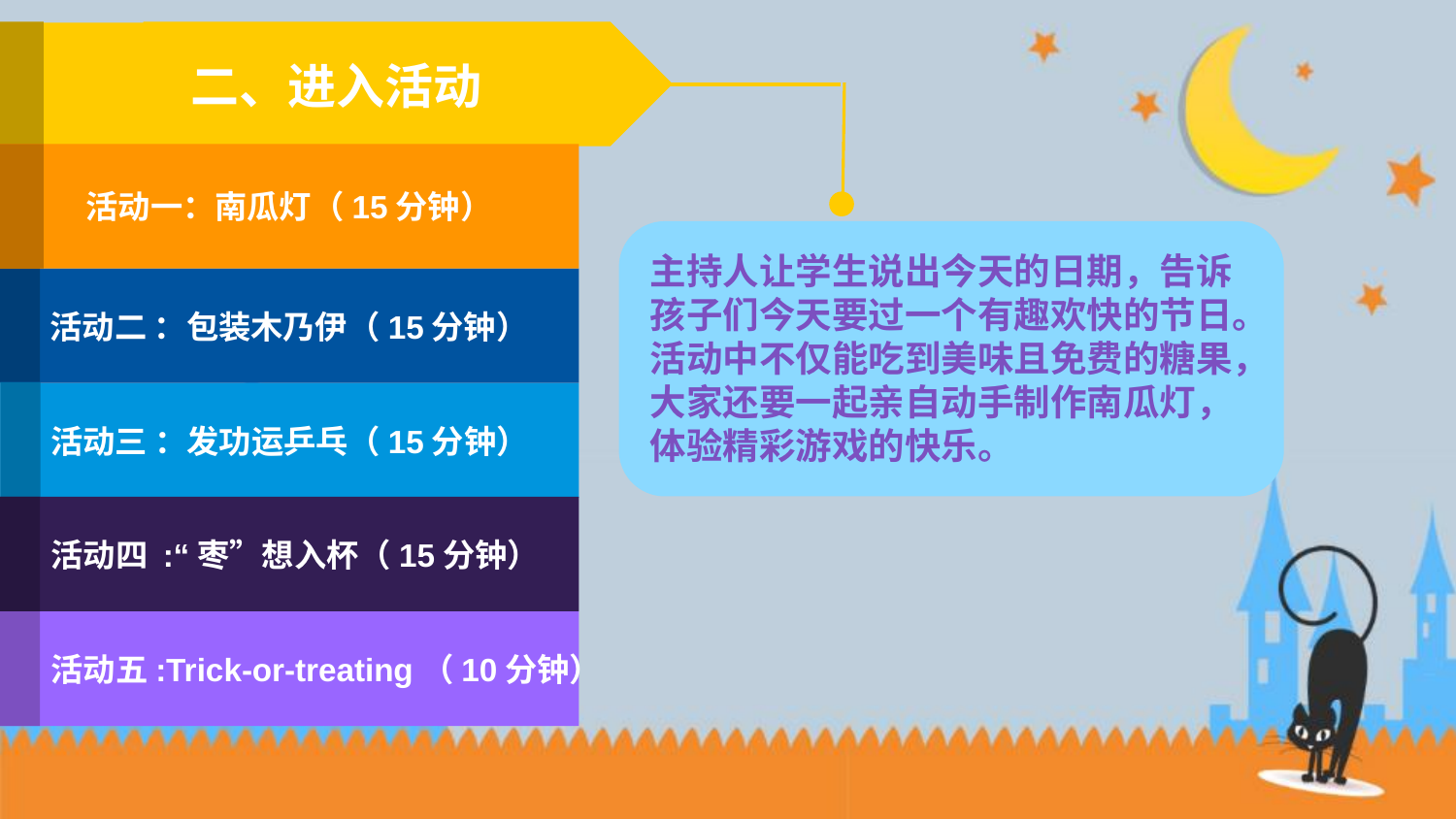

二、进入活动

活动一：南瓜灯（15分钟）

主持人让学生说出今天的日期，告诉孩子们今天要过一个有趣欢快的节日。活动中不仅能吃到美味且免费的糖果，大家还要一起亲自动手制作南瓜灯，体验精彩游戏的快乐。

活动二 ：包装木乃伊（15分钟）

活动三 ：发功运乒乓（15分钟）
    活动四 :“枣”想入杯（15分钟）

    活动五:Trick-or-treating（10分钟）